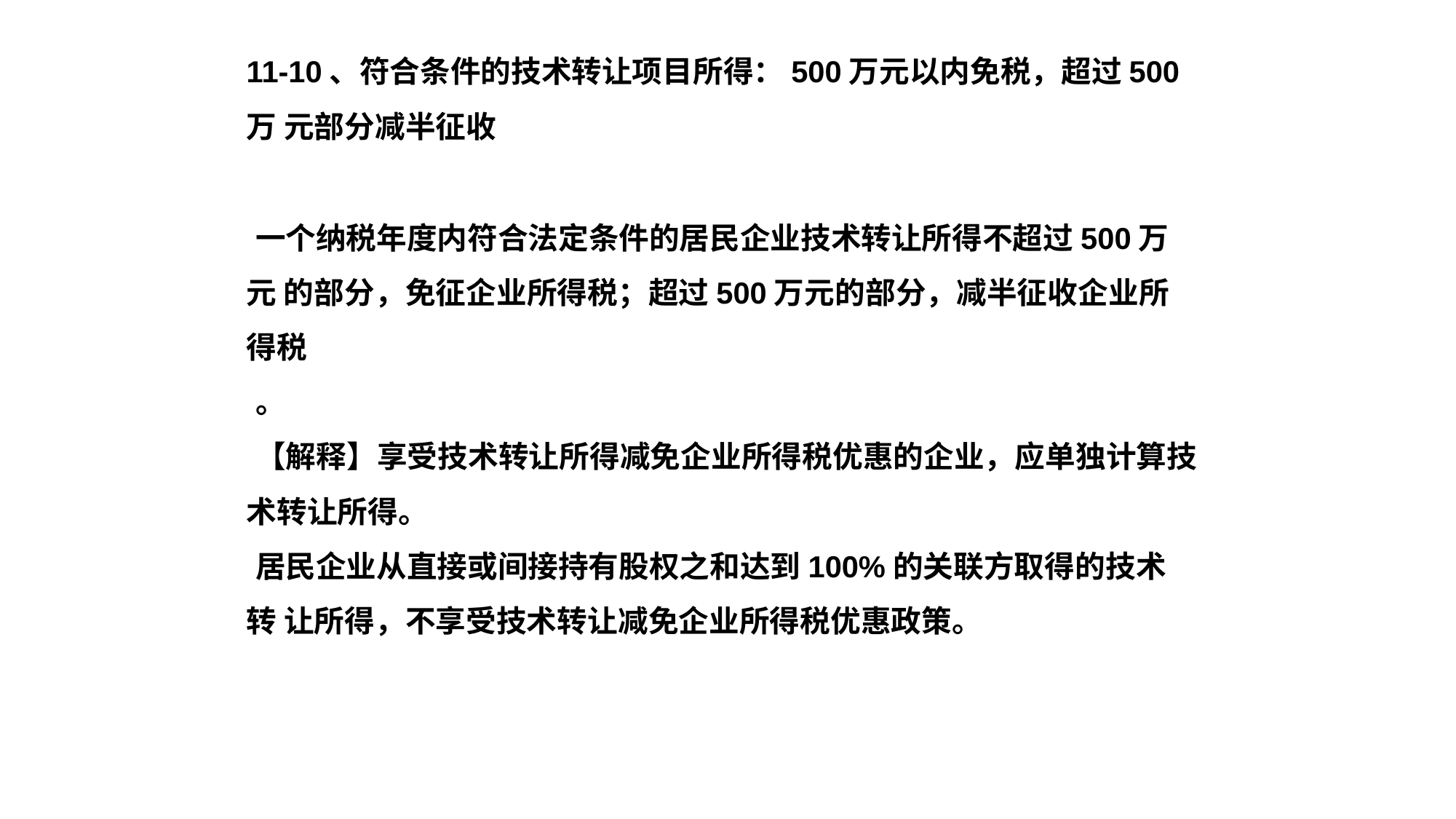

11-10、符合条件的技术转让项目所得：500万元以内免税，超过500万 元部分减半征收

一个纳税年度内符合法定条件的居民企业技术转让所得不超过500万元 的部分，免征企业所得税；超过500万元的部分，减半征收企业所得税
。
【解释】享受技术转让所得减免企业所得税优惠的企业，应单独计算技 术转让所得。
居民企业从直接或间接持有股权之和达到100%的关联方取得的技术转 让所得，不享受技术转让减免企业所得税优惠政策。